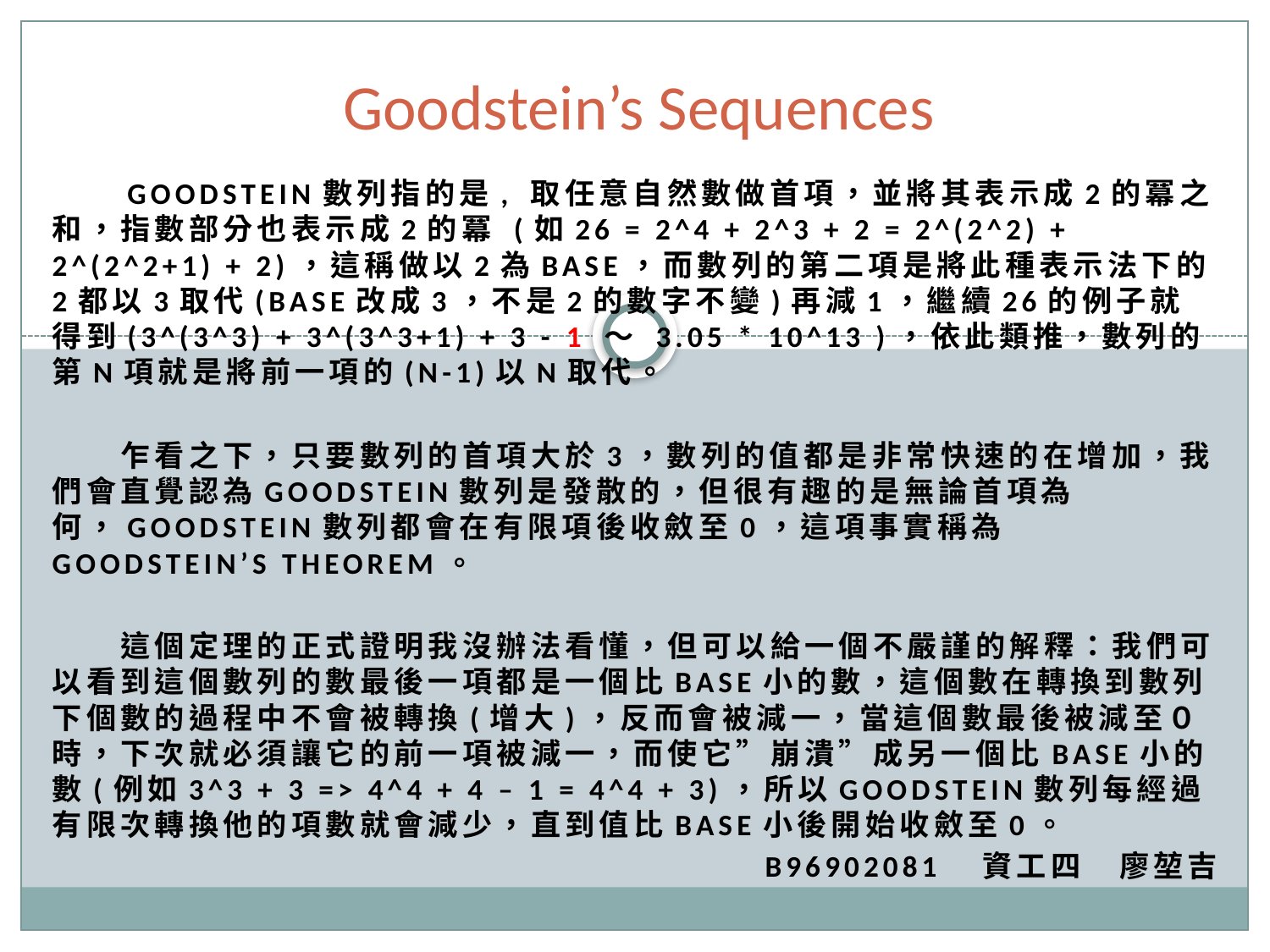

# Goodstein’s Sequences
　　Goodstein數列指的是, 取任意自然數做首項，並將其表示成2的冪之和，指數部分也表示成2的冪 (如26 = 2^4 + 2^3 + 2 = 2^(2^2) + 2^(2^2+1) + 2)，這稱做以2為base，而數列的第二項是將此種表示法下的2都以3取代(base改成3，不是2的數字不變)再減1，繼續26的例子就得到(3^(3^3) + 3^(3^3+1) + 3 - 1 ～ 3.05 * 10^13 )，依此類推，數列的第n項就是將前一項的(n-1)以n取代。

　　乍看之下，只要數列的首項大於3，數列的值都是非常快速的在增加，我們會直覺認為Goodstein數列是發散的，但很有趣的是無論首項為何，Goodstein數列都會在有限項後收斂至0，這項事實稱為Goodstein’s Theorem。

　　這個定理的正式證明我沒辦法看懂，但可以給一個不嚴謹的解釋：我們可以看到這個數列的數最後一項都是一個比base小的數，這個數在轉換到數列下個數的過程中不會被轉換(增大)，反而會被減一，當這個數最後被減至０時，下次就必須讓它的前一項被減一，而使它”崩潰”成另一個比base小的數(例如3^3 + 3 => 4^4 + 4 – 1 = 4^4 + 3)，所以Goodstein數列每經過有限次轉換他的項數就會減少，直到值比base小後開始收斂至0。
B96902081　資工四　廖堃吉